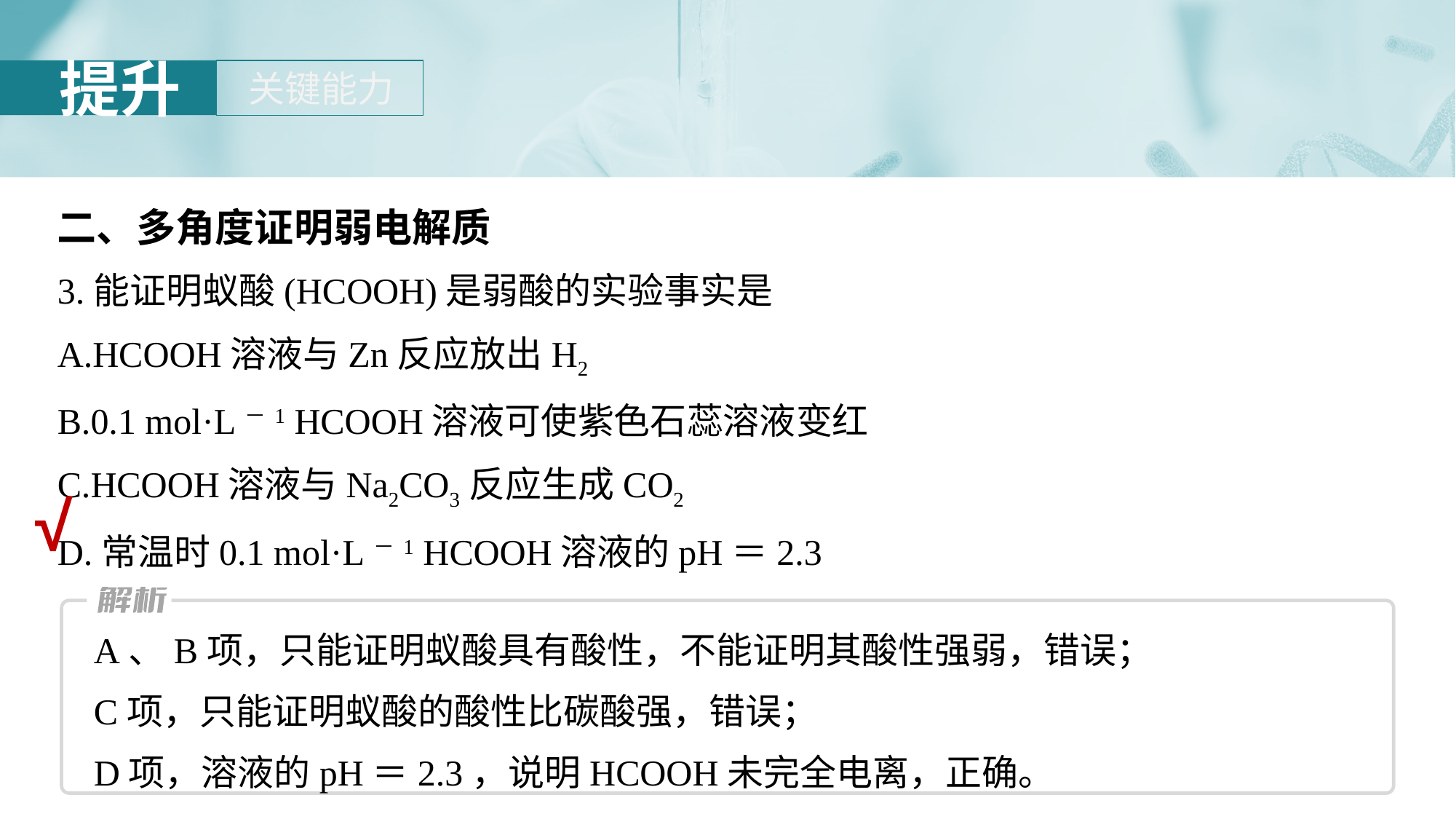

二、多角度证明弱电解质
3.能证明蚁酸(HCOOH)是弱酸的实验事实是
A.HCOOH溶液与Zn反应放出H2
B.0.1 mol·L－1 HCOOH溶液可使紫色石蕊溶液变红
C.HCOOH溶液与Na2CO3反应生成CO2
D.常温时0.1 mol·L－1 HCOOH溶液的pH＝2.3
√

A、B项，只能证明蚁酸具有酸性，不能证明其酸性强弱，错误；
C项，只能证明蚁酸的酸性比碳酸强，错误；
D项，溶液的pH＝2.3，说明HCOOH未完全电离，正确。